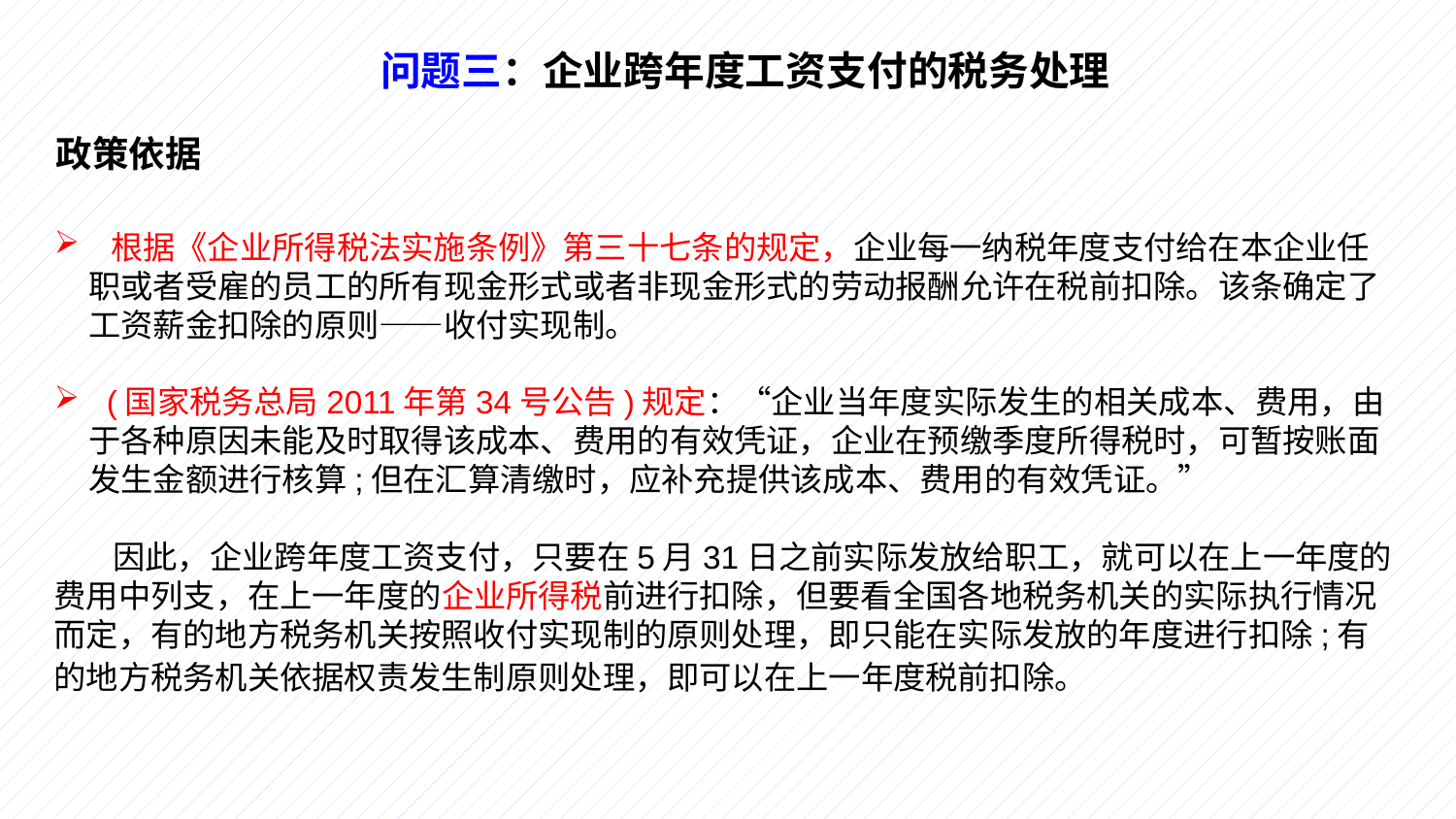

问题三：企业跨年度工资支付的税务处理
政策依据
  根据《企业所得税法实施条例》第三十七条的规定，企业每一纳税年度支付给在本企业任职或者受雇的员工的所有现金形式或者非现金形式的劳动报酬允许在税前扣除。该条确定了工资薪金扣除的原则——收付实现制。

  (国家税务总局2011年第34号公告)规定：“企业当年度实际发生的相关成本、费用，由于各种原因未能及时取得该成本、费用的有效凭证，企业在预缴季度所得税时，可暂按账面发生金额进行核算;但在汇算清缴时，应补充提供该成本、费用的有效凭证。”

       因此，企业跨年度工资支付，只要在5月31日之前实际发放给职工，就可以在上一年度的费用中列支，在上一年度的企业所得税前进行扣除，但要看全国各地税务机关的实际执行情况而定，有的地方税务机关按照收付实现制的原则处理，即只能在实际发放的年度进行扣除;有的地方税务机关依据权责发生制原则处理，即可以在上一年度税前扣除。